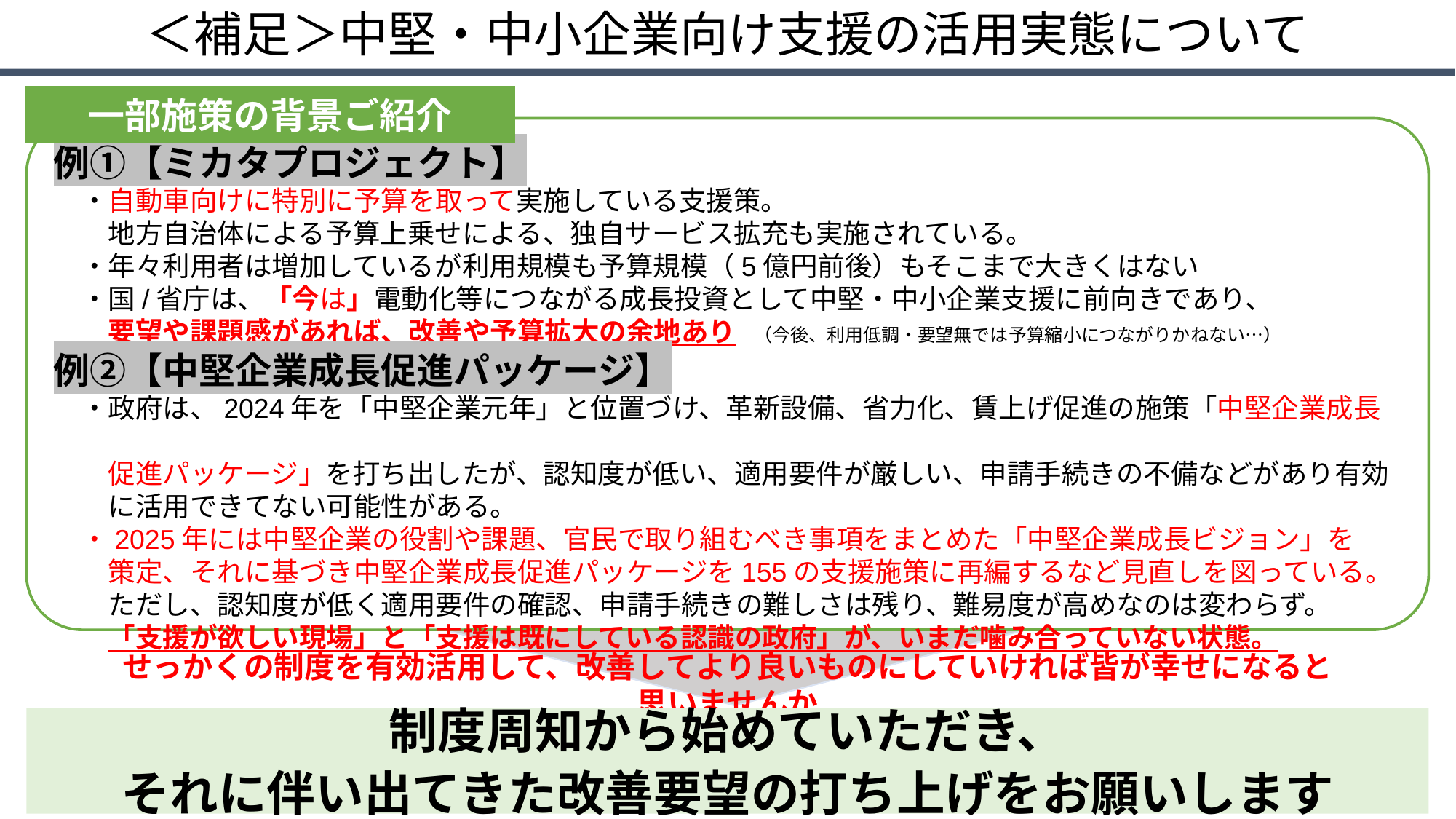

＜補足＞中堅・中小企業向け支援の活用実態について

一部施策の背景ご紹介
例①【ミカタプロジェクト】
　・自動車向けに特別に予算を取って実施している支援策。
　　地方自治体による予算上乗せによる、独自サービス拡充も実施されている。
　・年々利用者は増加しているが利用規模も予算規模（5億円前後）もそこまで大きくはない
　・国/省庁は、「今は」電動化等につながる成長投資として中堅・中小企業支援に前向きであり、
　　要望や課題感があれば、改善や予算拡大の余地あり　（今後、利用低調・要望無では予算縮小につながりかねない…）
例②【中堅企業成⻑促進パッケージ】
　・政府は、2024年を「中堅企業元年」と位置づけ、革新設備、省力化、賃上げ促進の施策「中堅企業成⻑
　　促進パッケージ」を打ち出したが、認知度が低い、適用要件が厳しい、申請手続きの不備などがあり有効
　　に活用できてない可能性がある。
　・2025年には中堅企業の役割や課題、官民で取り組むべき事項をまとめた「中堅企業成長ビジョン」を
　　策定、それに基づき中堅企業成⻑促進パッケージを155の支援施策に再編するなど見直しを図っている。
　　ただし、認知度が低く適用要件の確認、申請手続きの難しさは残り、難易度が高めなのは変わらず。
　　「支援が欲しい現場」と「支援は既にしている認識の政府」が、いまだ噛み合っていない状態。

せっかくの制度を有効活用して、改善してより良いものにしていければ皆が幸せになると思いませんか
制度周知から始めていただき、
それに伴い出てきた改善要望の打ち上げをお願いします